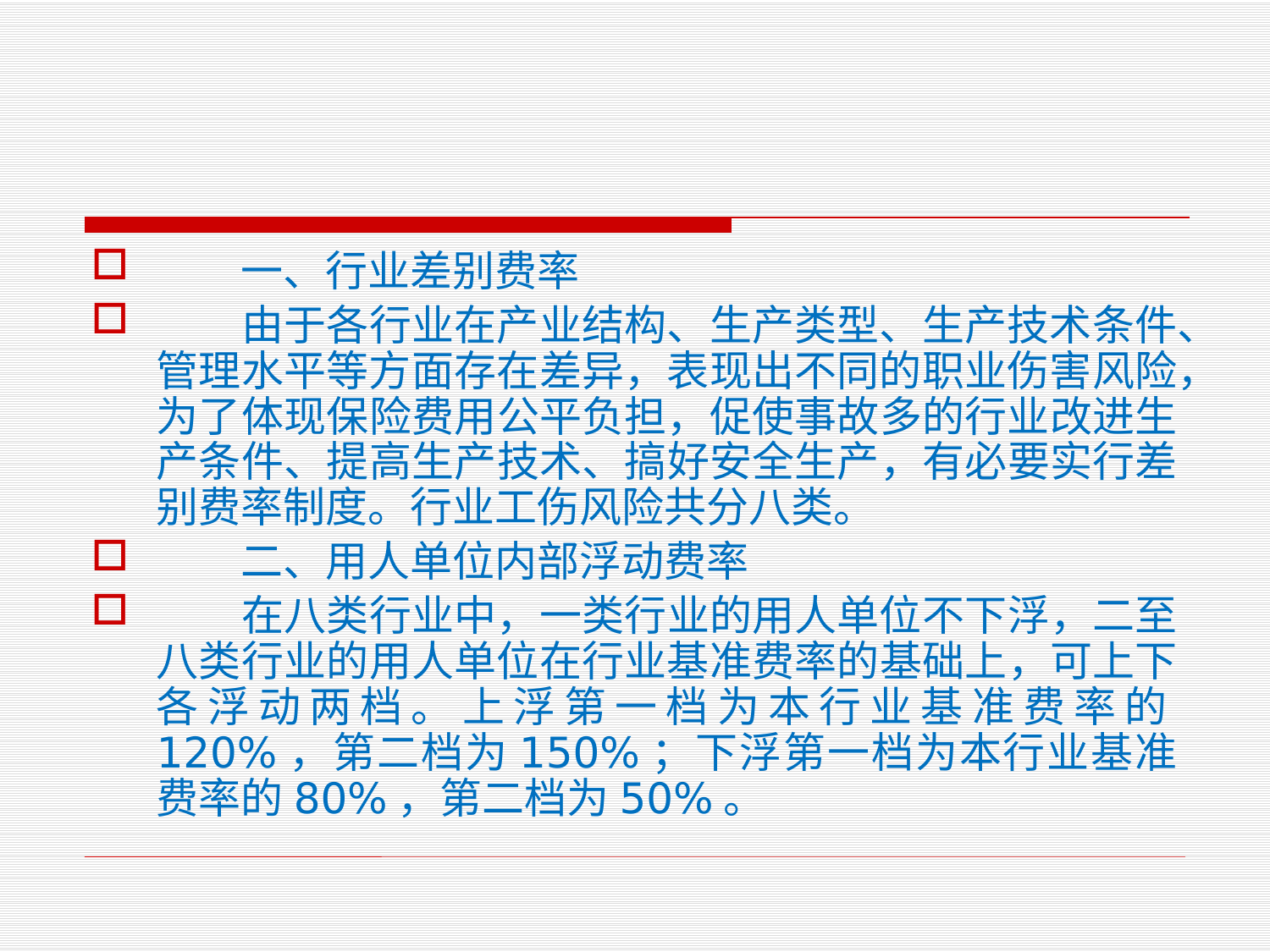

一、行业差别费率
　　由于各行业在产业结构、生产类型、生产技术条件、管理水平等方面存在差异，表现出不同的职业伤害风险，为了体现保险费用公平负担，促使事故多的行业改进生产条件、提高生产技术、搞好安全生产，有必要实行差别费率制度。行业工伤风险共分八类。
　　二、用人单位内部浮动费率
　　在八类行业中，一类行业的用人单位不下浮，二至八类行业的用人单位在行业基准费率的基础上，可上下各浮动两档。上浮第一档为本行业基准费率的120%，第二档为150%；下浮第一档为本行业基准费率的80%，第二档为50%。